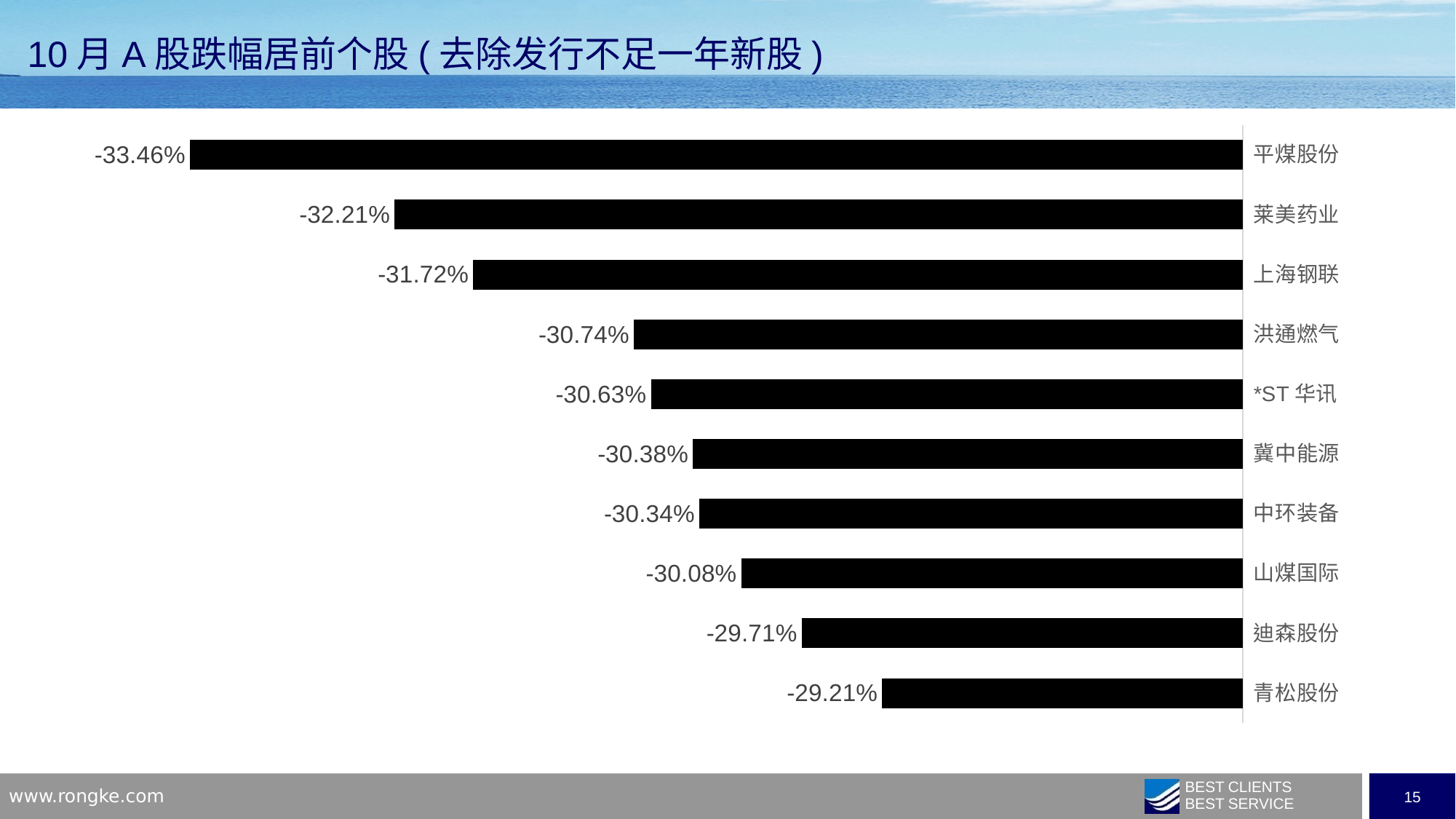

10月A股跌幅居前个股(去除发行不足一年新股)

### Chart

| Category | 系列 1 |
|---|---|
| 青松股份 | -0.29214285714285704 |
| 迪森股份 | -0.2970822281167108 |
| 山煤国际 | -0.30079365079365084 |
| 中环装备 | -0.303370786516854 |
| 冀中能源 | -0.303769401330377 |
| *ST华讯 | -0.306338028169014 |
| 洪通燃气 | -0.30739130434782613 |
| 上海钢联 | -0.31724754244861486 |
| 莱美药业 | -0.3220747889022919 |
| 平煤股份 | -0.33463949843260177 |